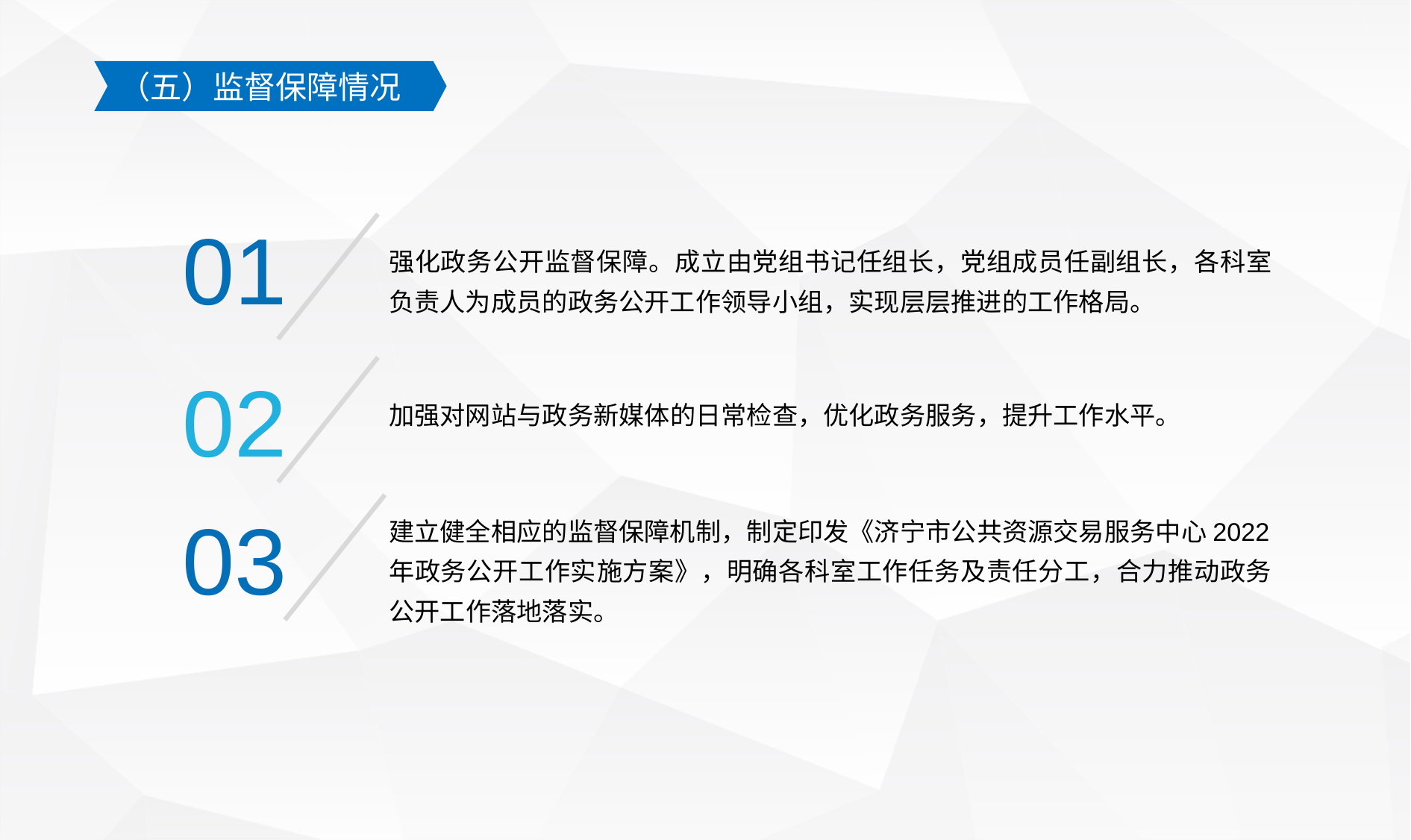

（五）监督保障情况
01
强化政务公开监督保障。成立由党组书记任组长，党组成员任副组长，各科室负责人为成员的政务公开工作领导小组，实现层层推进的工作格局。
02
加强对网站与政务新媒体的日常检查，优化政务服务，提升工作水平。
03
建立健全相应的监督保障机制，制定印发《济宁市公共资源交易服务中心2022年政务公开工作实施方案》，明确各科室工作任务及责任分工，合力推动政务公开工作落地落实。